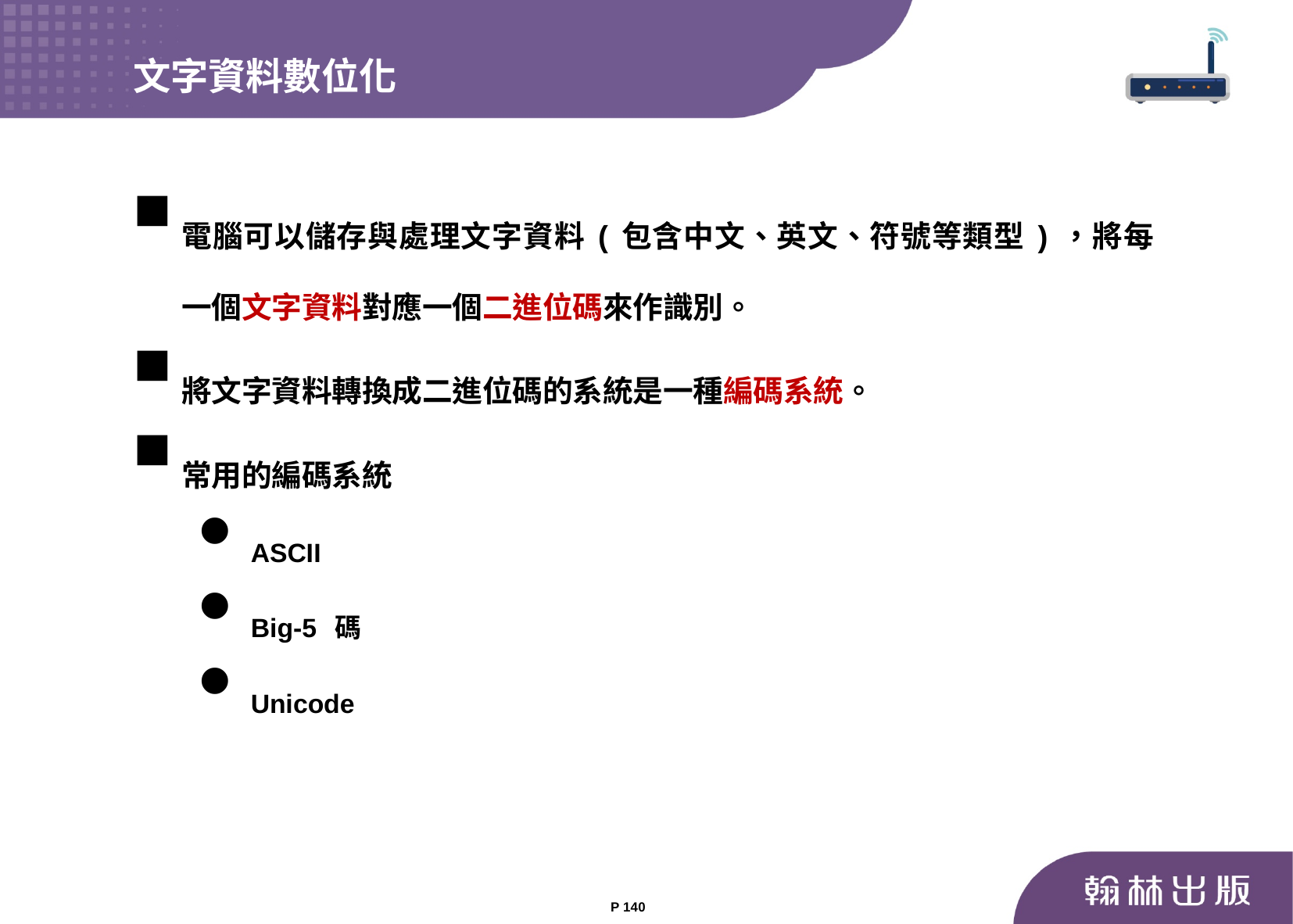

文字資料數位化
電腦可以儲存與處理文字資料(包含中文、英文、符號等類型)，將每一個文字資料對應一個二進位碼來作識別。
將文字資料轉換成二進位碼的系統是一種編碼系統。
常用的編碼系統
 ASCII
 Big-5 碼
 Unicode
P 140